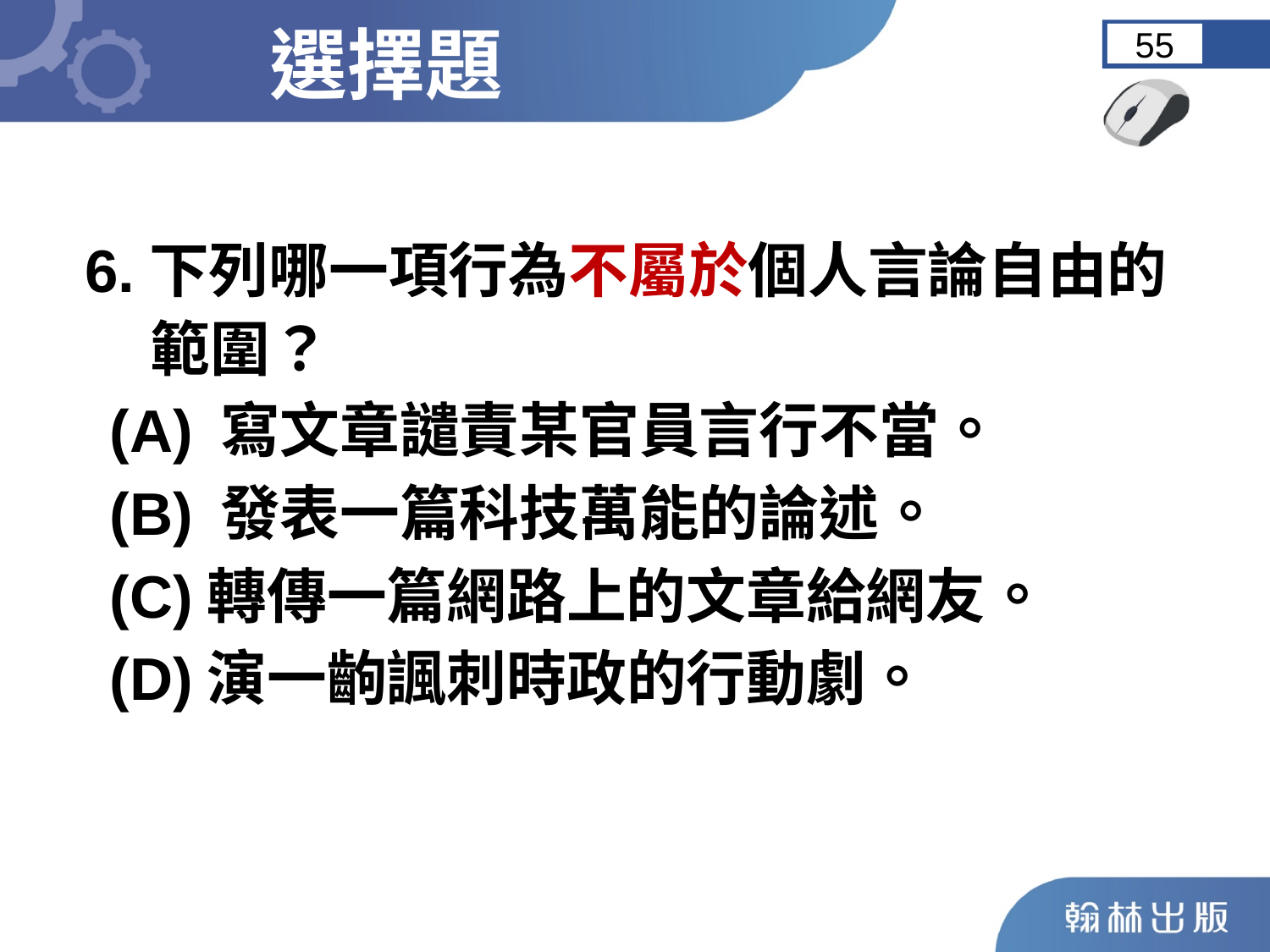

選擇題

55
 6.下列哪一項行為不屬於個人言論自由的
     範圍？
	 (A)	寫文章譴責某官員言行不當。
	 (B)	發表一篇科技萬能的論述。
	 (C)轉傳一篇網路上的文章給網友。
	 (D)演一齣諷刺時政的行動劇。